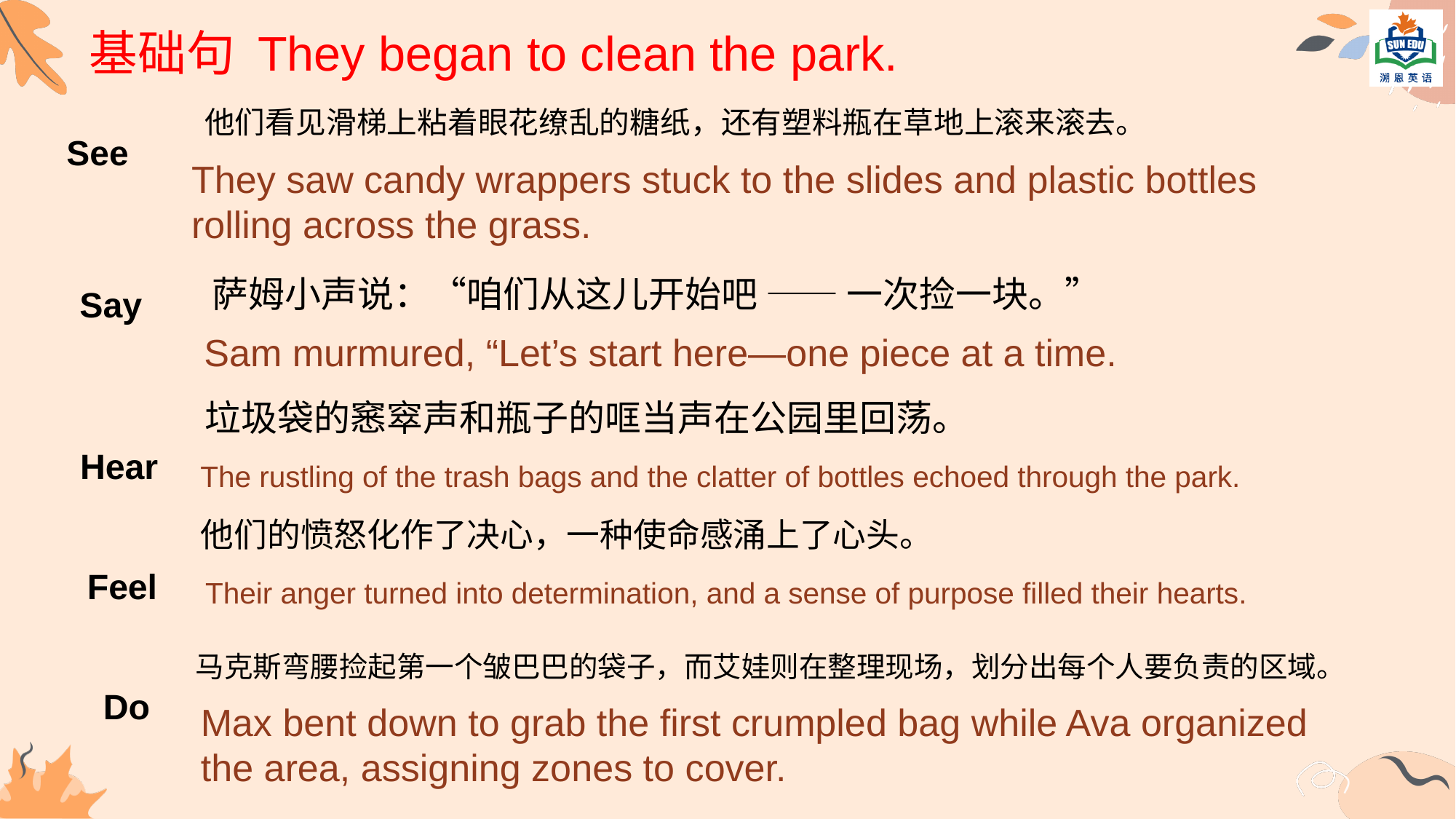

# 基础句 They began to clean the park.
他们看见滑梯上粘着眼花缭乱的糖纸，还有塑料瓶在草地上滚来滚去。
See
They saw candy wrappers stuck to the slides and plastic bottles rolling across the grass.
萨姆小声说：“咱们从这儿开始吧 —— 一次捡一块。”
Say
 Sam murmured, “Let’s start here—one piece at a time.
垃圾袋的窸窣声和瓶子的哐当声在公园里回荡。
Hear
The rustling of the trash bags and the clatter of bottles echoed through the park.
他们的愤怒化作了决心，一种使命感涌上了心头。
Feel
Their anger turned into determination, and a sense of purpose filled their hearts.
马克斯弯腰捡起第一个皱巴巴的袋子，而艾娃则在整理现场，划分出每个人要负责的区域。
Do
Max bent down to grab the first crumpled bag while Ava organized the area, assigning zones to cover.